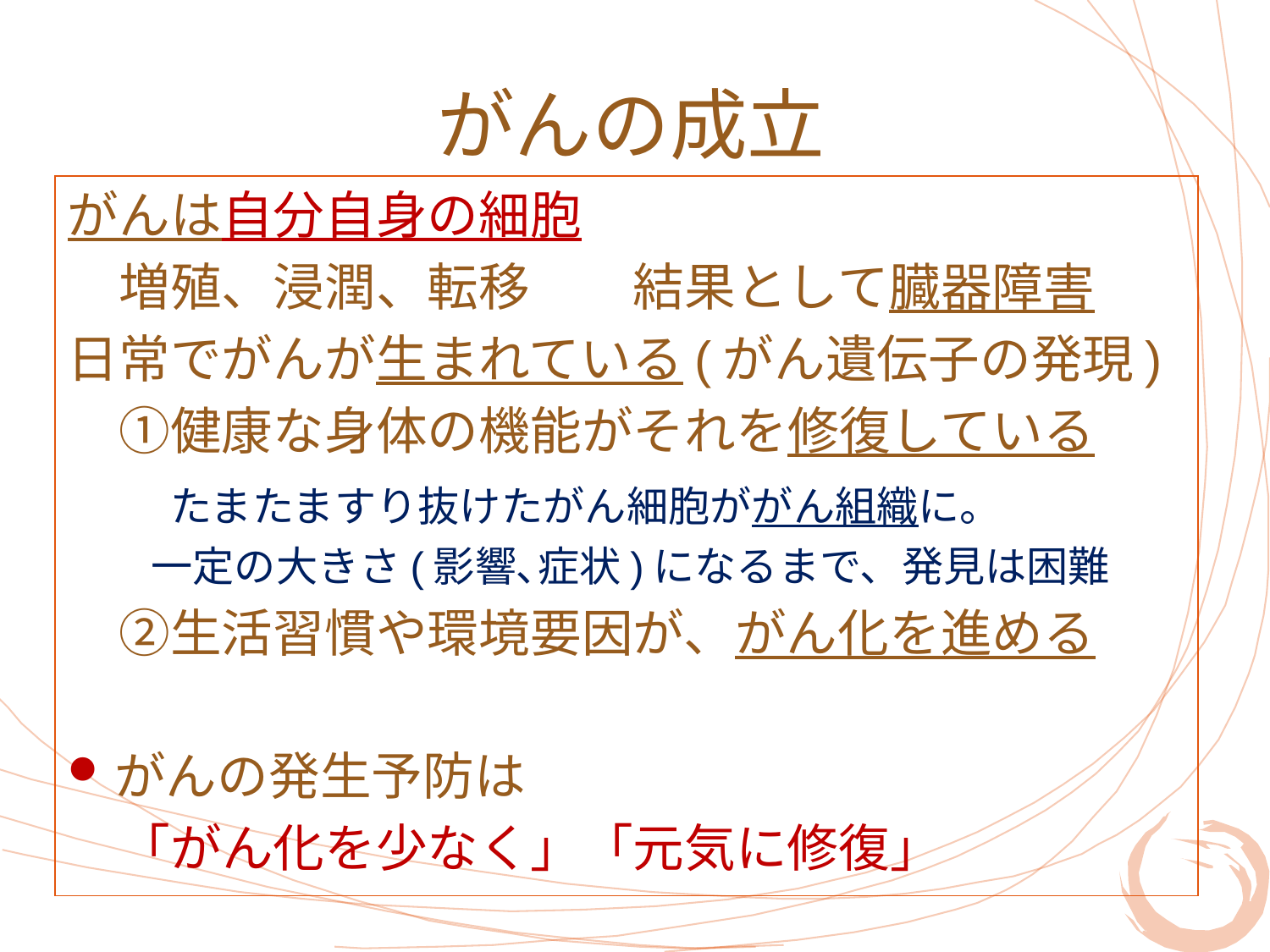

# がんの成立
がんは自分自身の細胞
　増殖、浸潤、転移　　結果として臓器障害
日常でがんが生まれている(がん遺伝子の発現)
　①健康な身体の機能がそれを修復している
　　たまたますり抜けたがん細胞ががん組織に。
　　一定の大きさ(影響､症状)になるまで、発見は困難
　②生活習慣や環境要因が、がん化を進める

がんの発生予防は
　「がん化を少なく」「元気に修復」